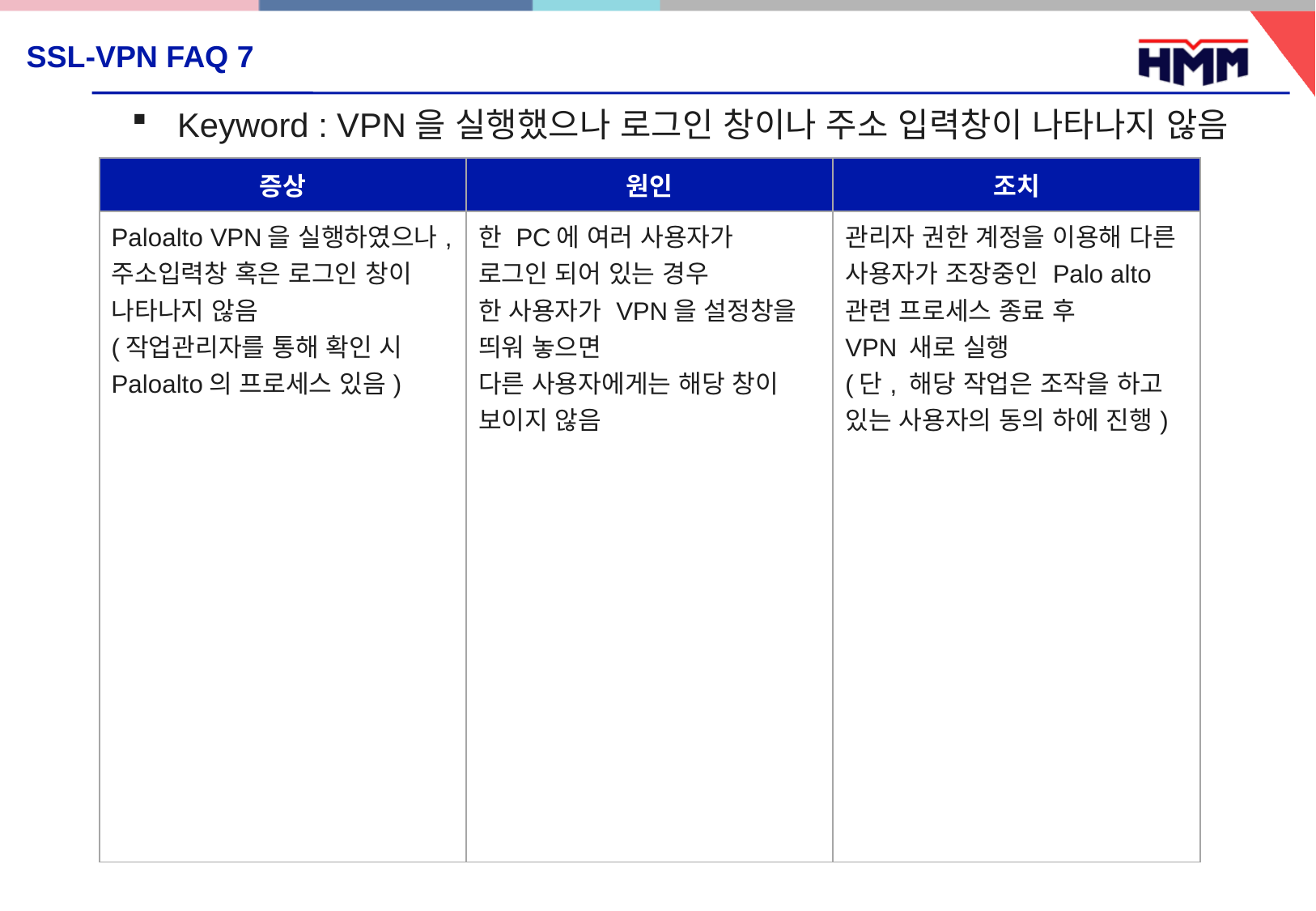

# SSL-VPN FAQ 7
Keyword : VPN을 실행했으나 로그인 창이나 주소 입력창이 나타나지 않음
| 증상 | 원인 | 조치 |
| --- | --- | --- |
| Paloalto VPN을 실행하였으나, 주소입력창 혹은 로그인 창이 나타나지 않음 (작업관리자를 통해 확인 시 Paloalto의 프로세스 있음) | 한 PC에 여러 사용자가 로그인 되어 있는 경우 한 사용자가 VPN을 설정창을 띄워 놓으면 다른 사용자에게는 해당 창이 보이지 않음 | 관리자 권한 계정을 이용해 다른 사용자가 조장중인 Palo alto 관련 프로세스 종료 후 VPN 새로 실행 (단, 해당 작업은 조작을 하고 있는 사용자의 동의 하에 진행) |